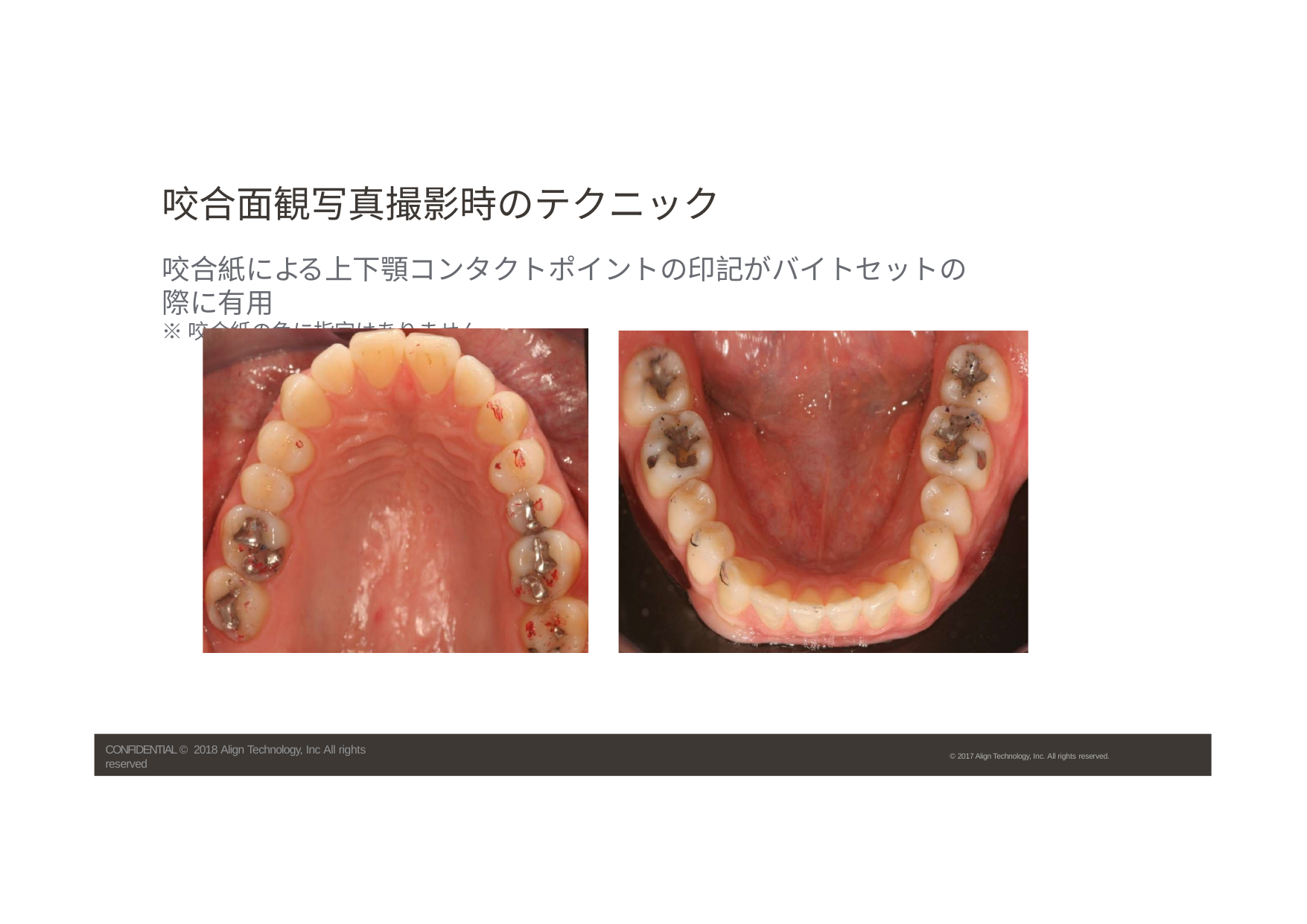

# 咬合面観写真撮影時のテクニック
咬合紙による上下顎コンタクトポイントの印記がバイトセットの際に有用
※咬合紙の色に指定はありません

CONFIDENTIAL © 2018 Align Technology, Inc All rights reserved
© 2017 Align Technology, Inc. All rights reserved.